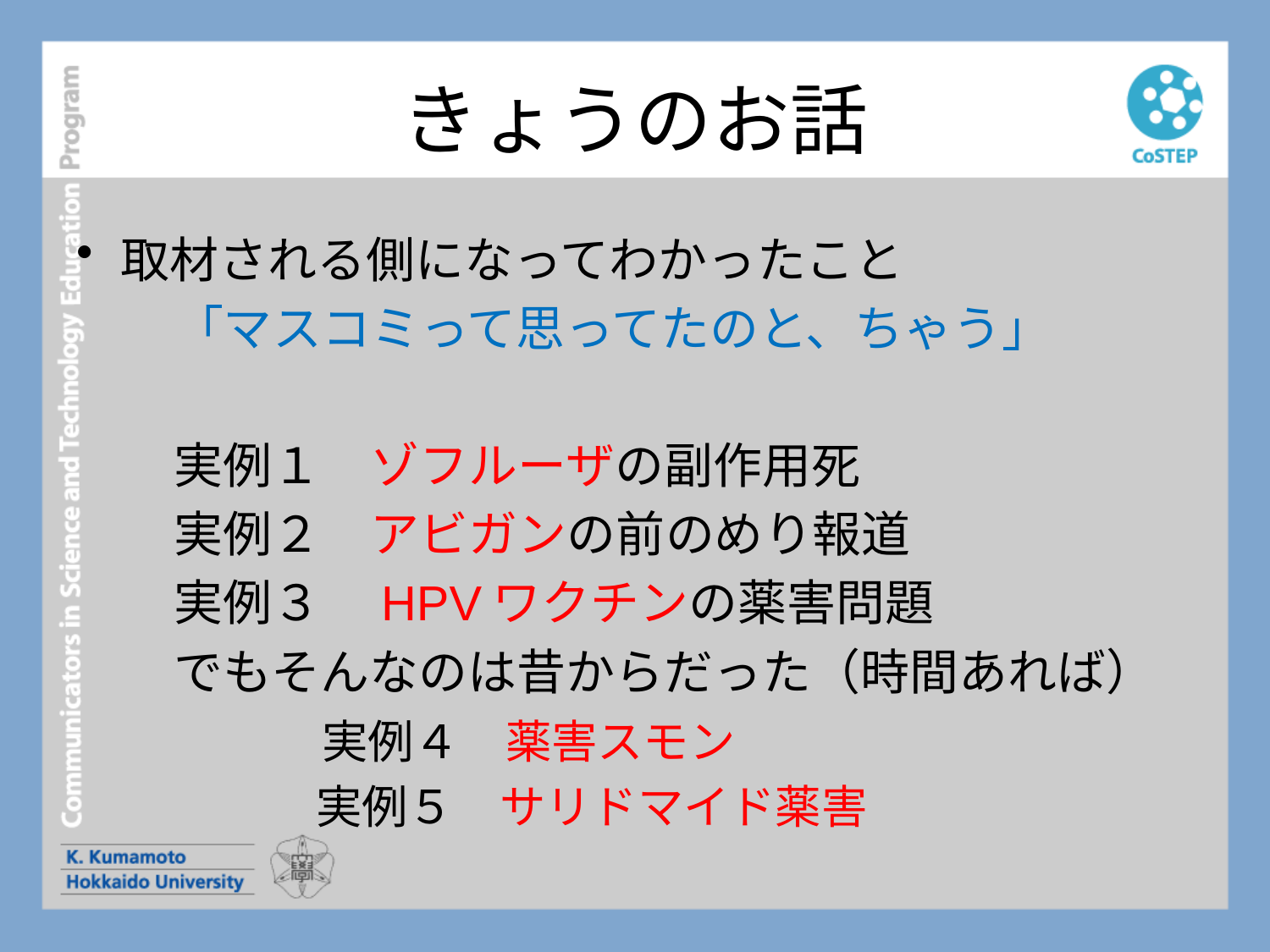

# きょうのお話
取材される側になってわかったこと
　　「マスコミって思ってたのと、ちゃう」

　　実例１　ゾフルーザの副作用死
　　実例２　アビガンの前のめり報道
　　実例３　HPVワクチンの薬害問題
　　でもそんなのは昔からだった（時間あれば）
　　　　　実例４　薬害スモン
　　　　　 実例５　サリドマイド薬害